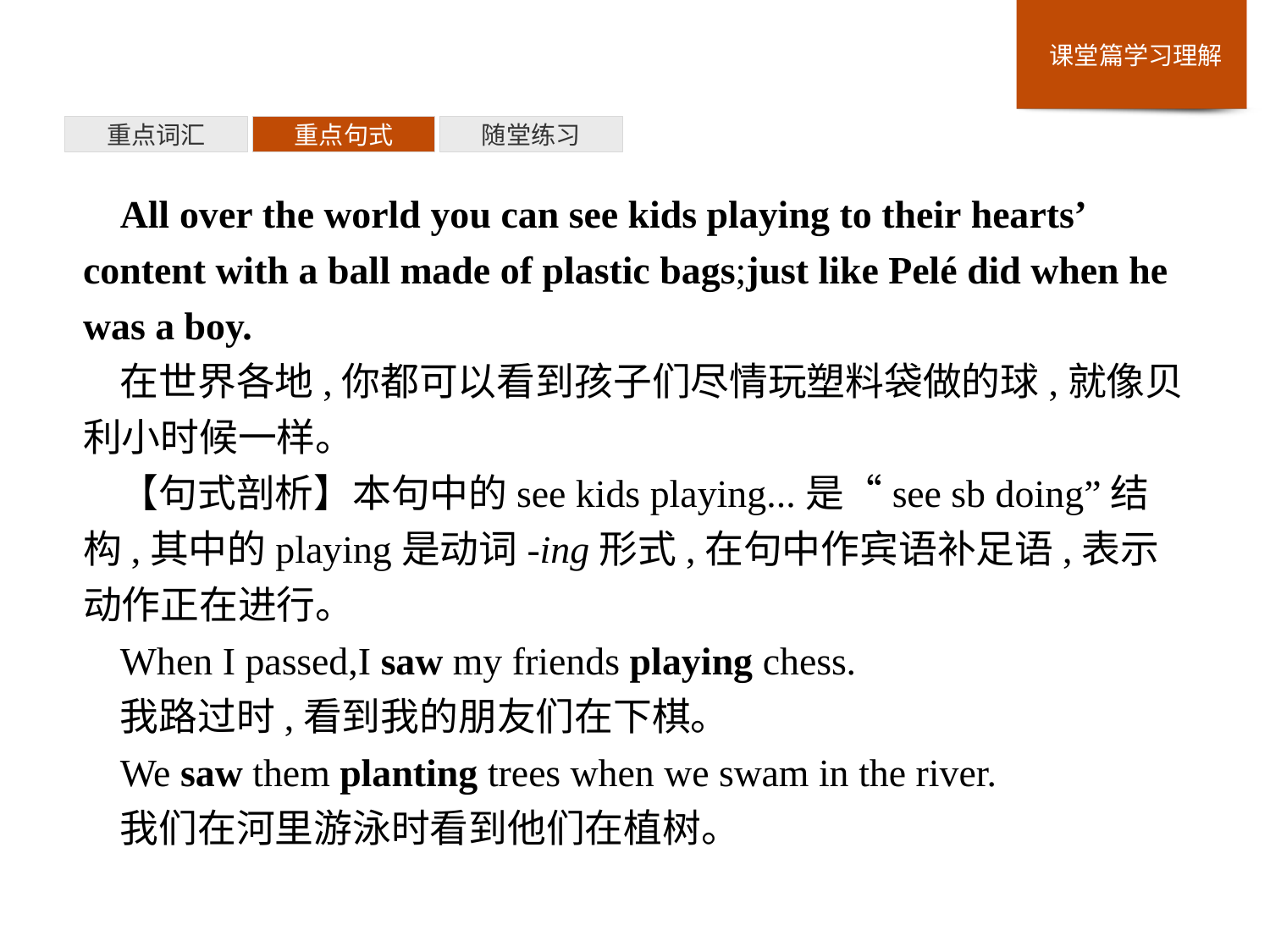

重点词汇
重点句式
随堂练习
All over the world you can see kids playing to their hearts’ content with a ball made of plastic bags;just like Pelé did when he was a boy.
在世界各地,你都可以看到孩子们尽情玩塑料袋做的球,就像贝利小时候一样。
【句式剖析】本句中的see kids playing...是“see sb doing”结构,其中的playing是动词-ing形式,在句中作宾语补足语,表示动作正在进行。
When I passed,I saw my friends playing chess.
我路过时,看到我的朋友们在下棋。
We saw them planting trees when we swam in the river.
我们在河里游泳时看到他们在植树。